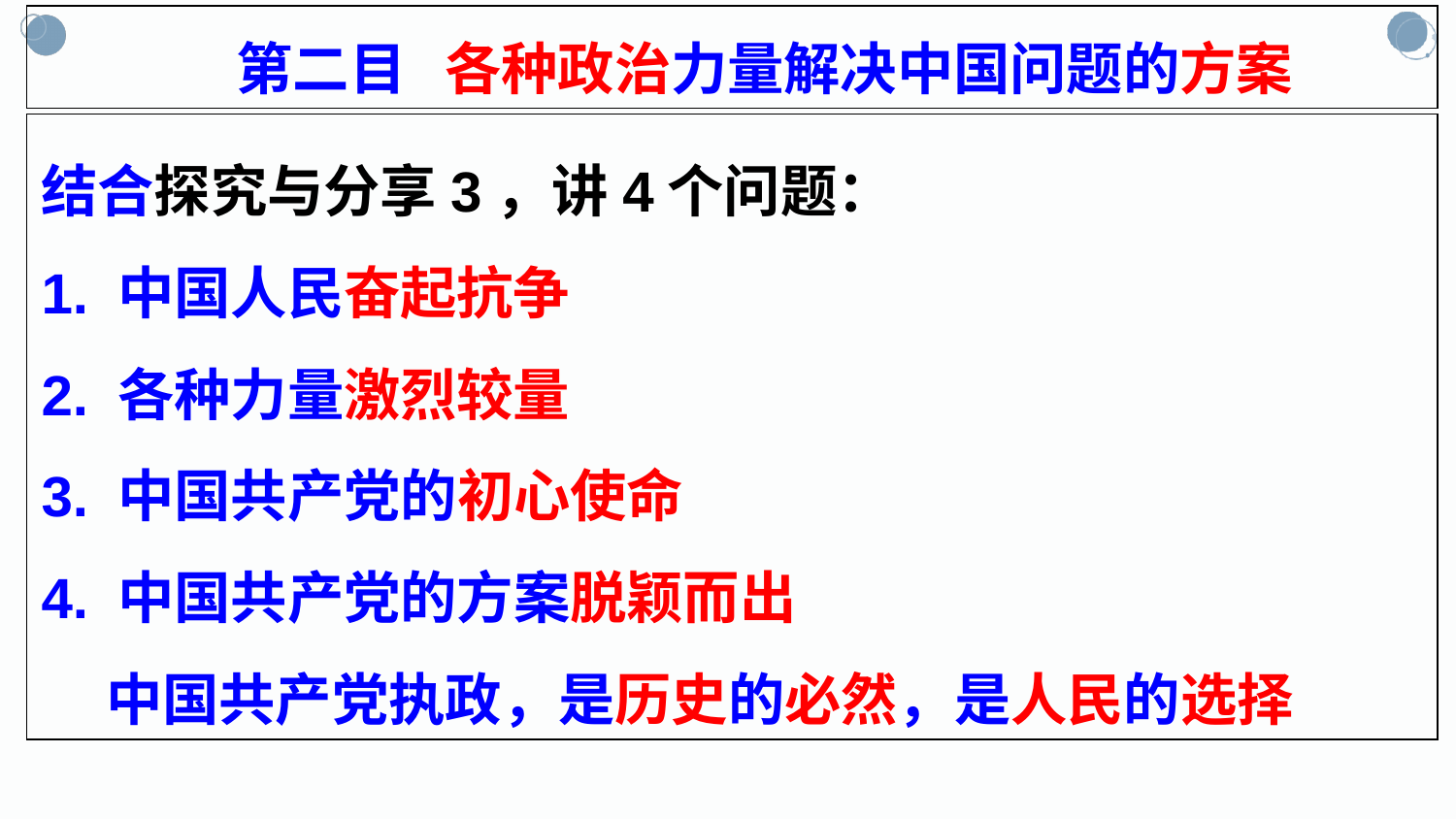

第二目   各种政治力量解决中国问题的方案
结合探究与分享3，讲4个问题：
1. 中国人民奋起抗争
2. 各种力量激烈较量
3. 中国共产党的初心使命
4. 中国共产党的方案脱颖而出
    中国共产党执政，是历史的必然，是人民的选择